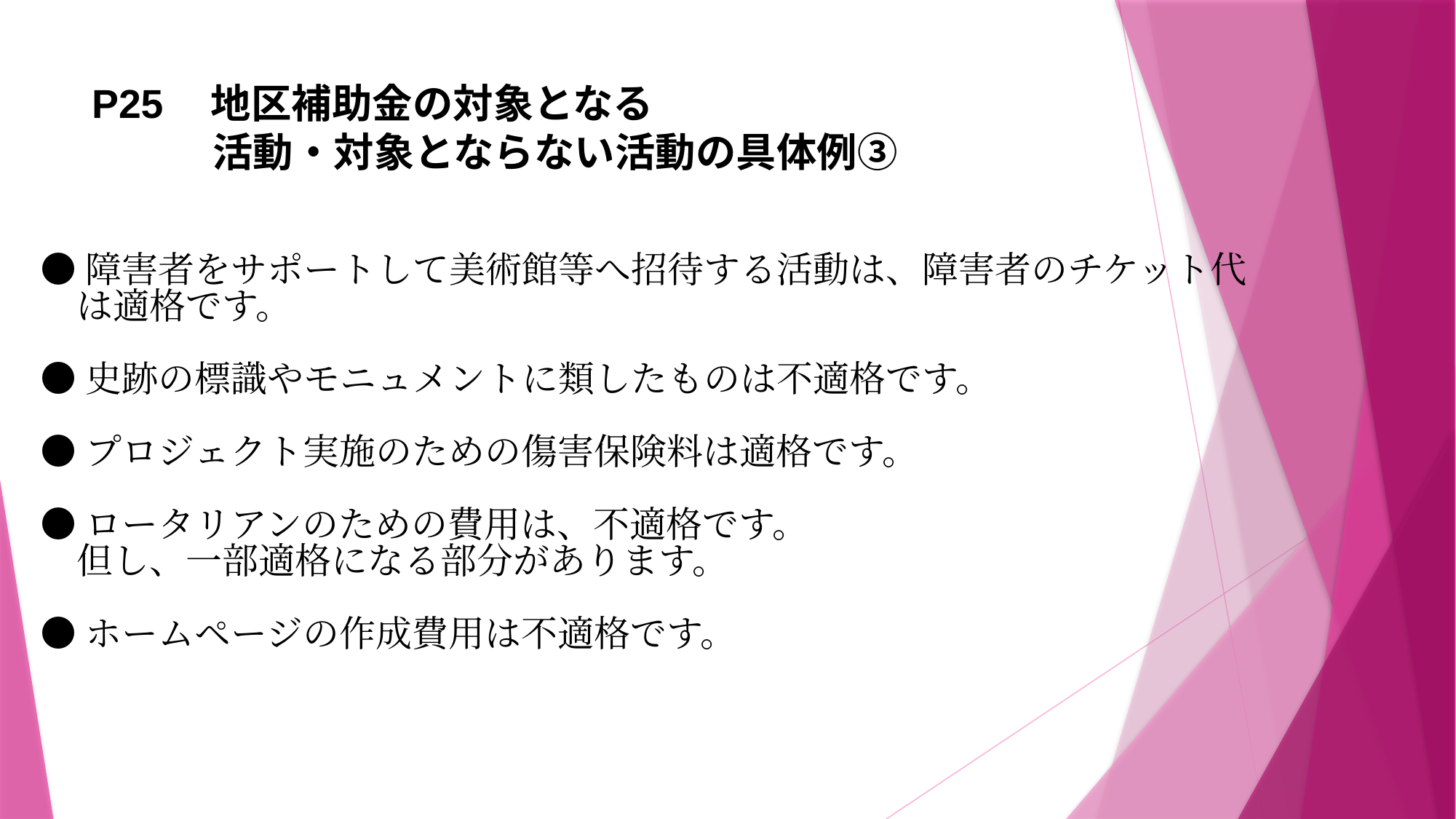

# P25　地区補助金の対象となる 　　　活動・対象とならない活動の具体例③

●障害者をサポートして美術館等へ招待する活動は、障害者のチケット代

　は適格です。

●史跡の標識やモニュメントに類したものは不適格です。

●プロジェクト実施のための傷害保険料は適格です。

●ロータリアンのための費用は、不適格です。

　但し、一部適格になる部分があります。

●ホームページの作成費用は不適格です。